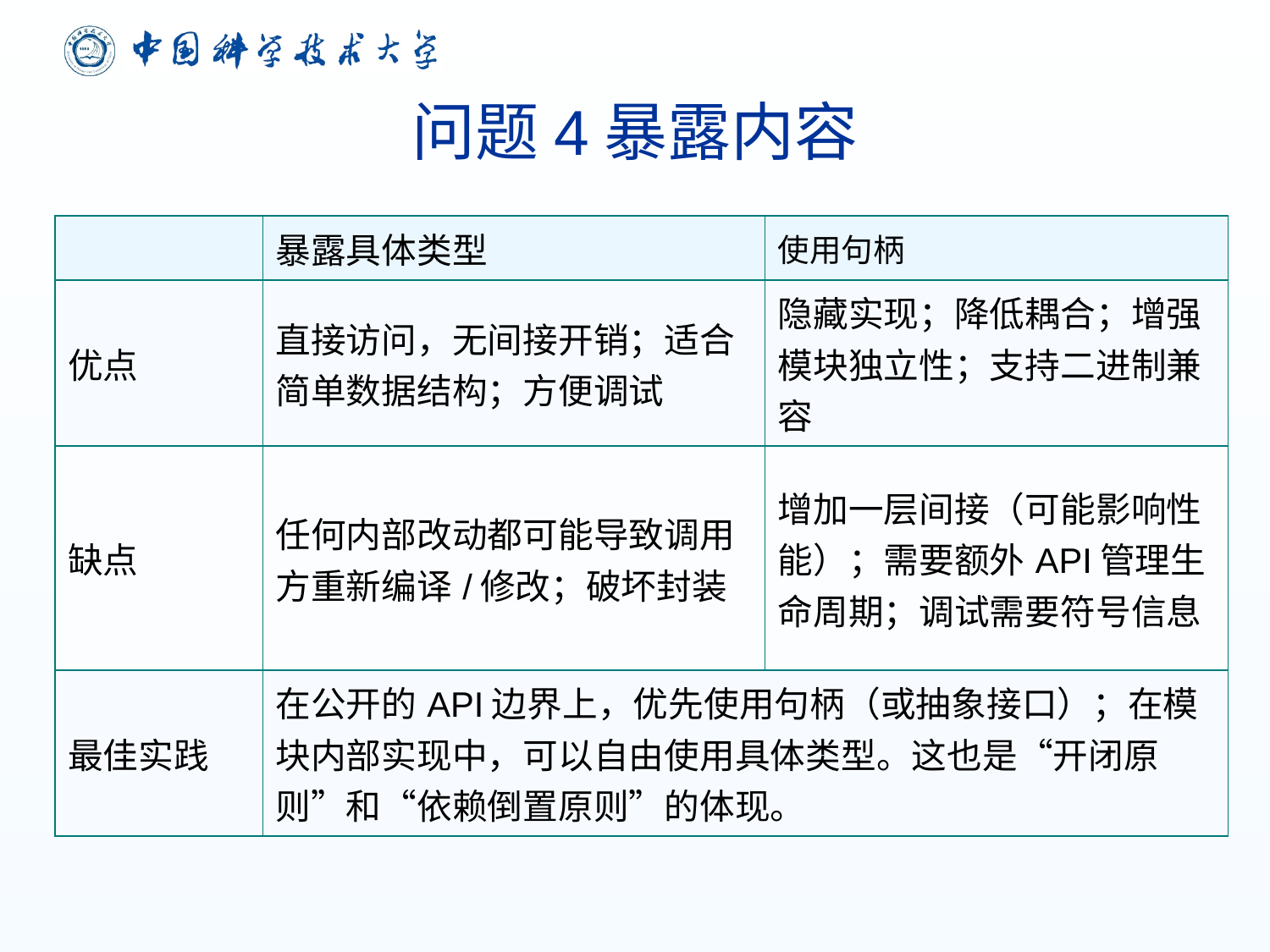

# 问题4暴露内容
|  | 暴露具体类型 | 使用句柄 |
| --- | --- | --- |
| 优点 | 直接访问，无间接开销；适合简单数据结构；方便调试 | 隐藏实现；降低耦合；增强模块独立性；支持二进制兼容 |
| 缺点 | 任何内部改动都可能导致调用方重新编译/修改；破坏封装 | 增加一层间接（可能影响性能）；需要额外API管理生命周期；调试需要符号信息 |
| 最佳实践 | 在公开的API边界上，优先使用句柄（或抽象接口）；在模块内部实现中，可以自由使用具体类型。这也是“开闭原则”和“依赖倒置原则”的体现。 |  |